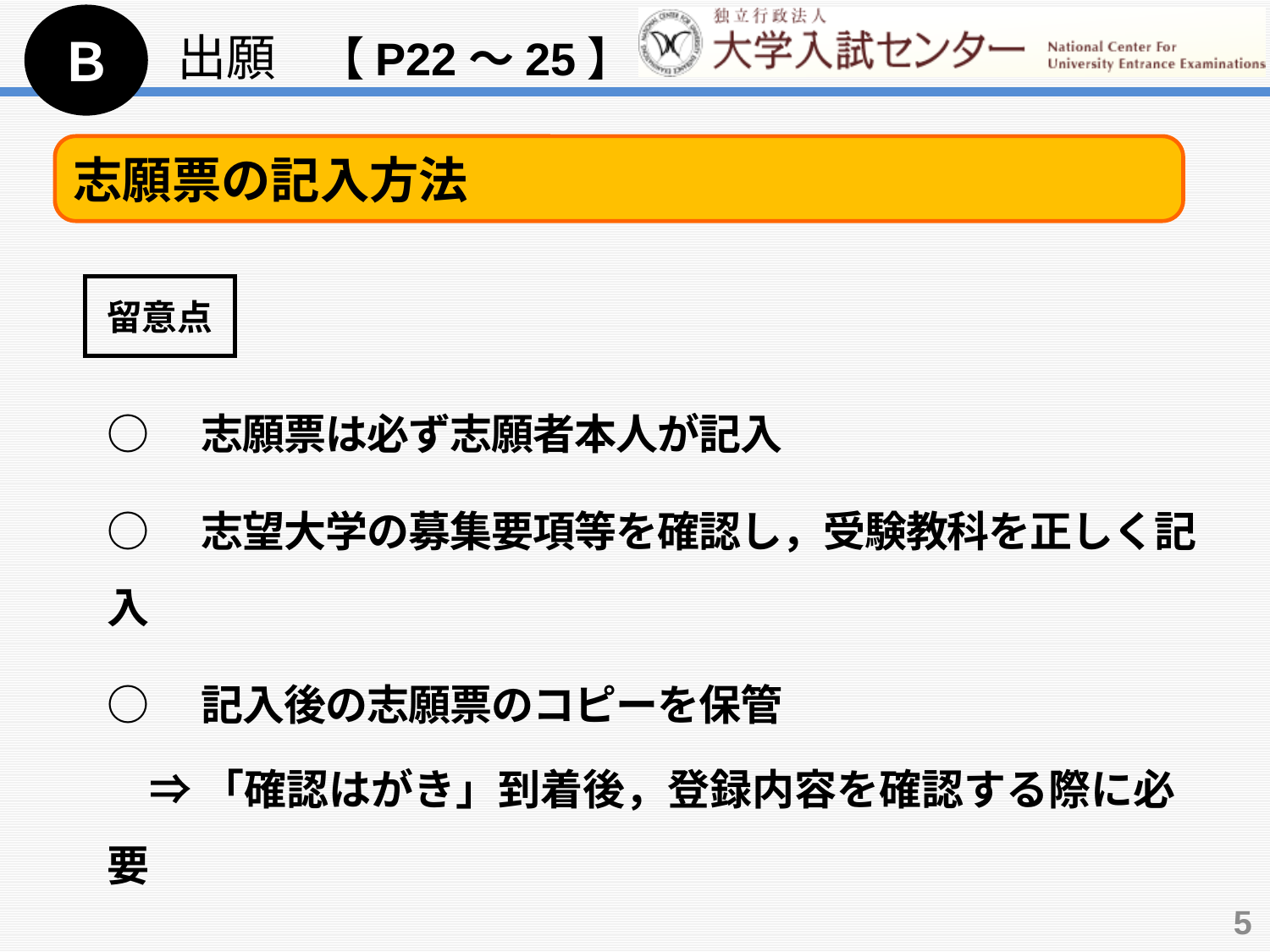

Ｂ
出願　【P22～25】
志願票の記入方法
留意点
○　志願票は必ず志願者本人が記入
○　志望大学の募集要項等を確認し，受験教科を正しく記入
○　記入後の志願票のコピーを保管
　⇒ 「確認はがき」到着後，登録内容を確認する際に必要
5